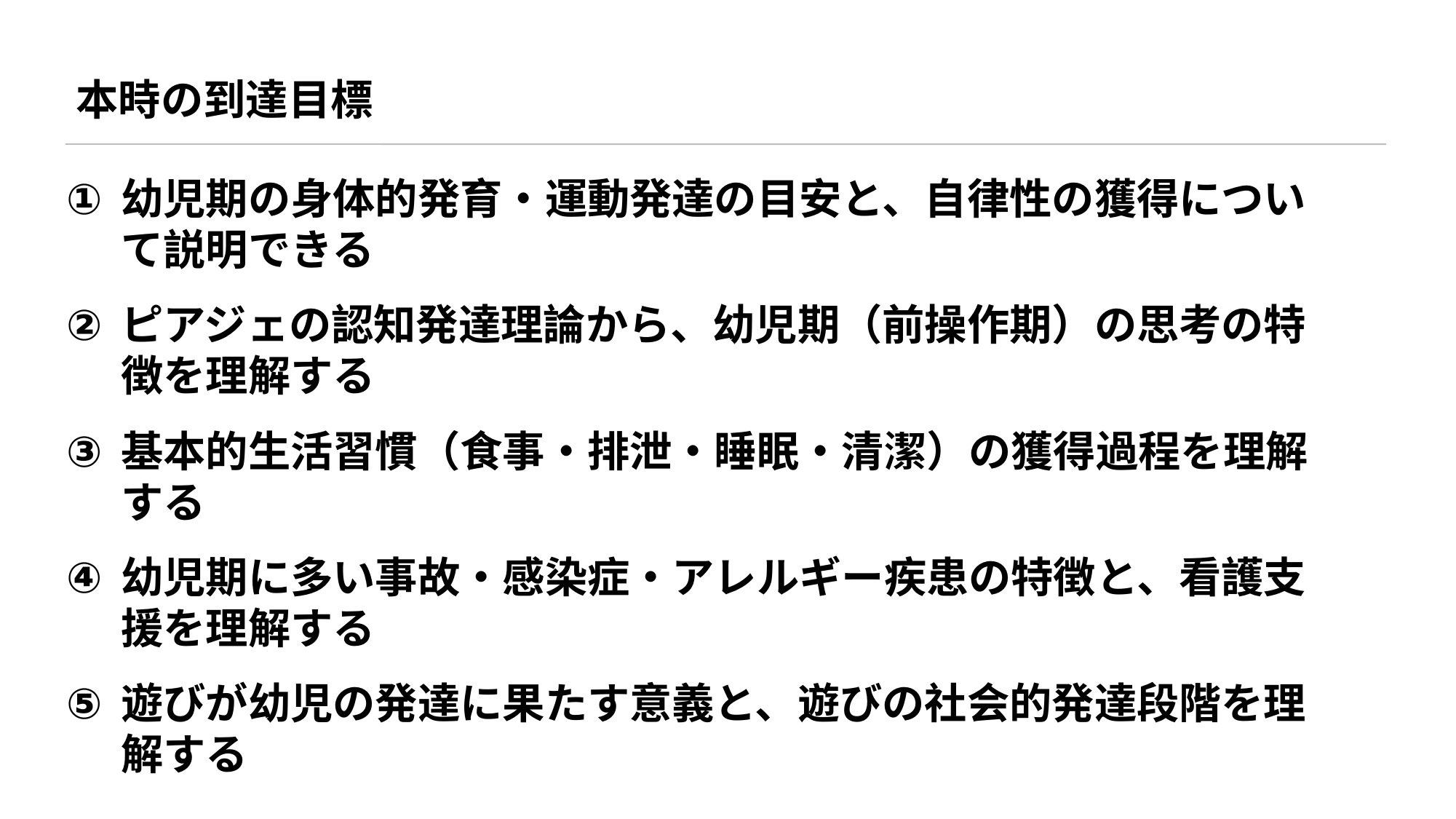

本時の到達目標

幼児期の身体的発育・運動発達の目安と、自律性の獲得について説明できる
ピアジェの認知発達理論から、幼児期（前操作期）の思考の特徴を理解する
基本的生活習慣（食事・排泄・睡眠・清潔）の獲得過程を理解する
幼児期に多い事故・感染症・アレルギー疾患の特徴と、看護支援を理解する
遊びが幼児の発達に果たす意義と、遊びの社会的発達段階を理解する